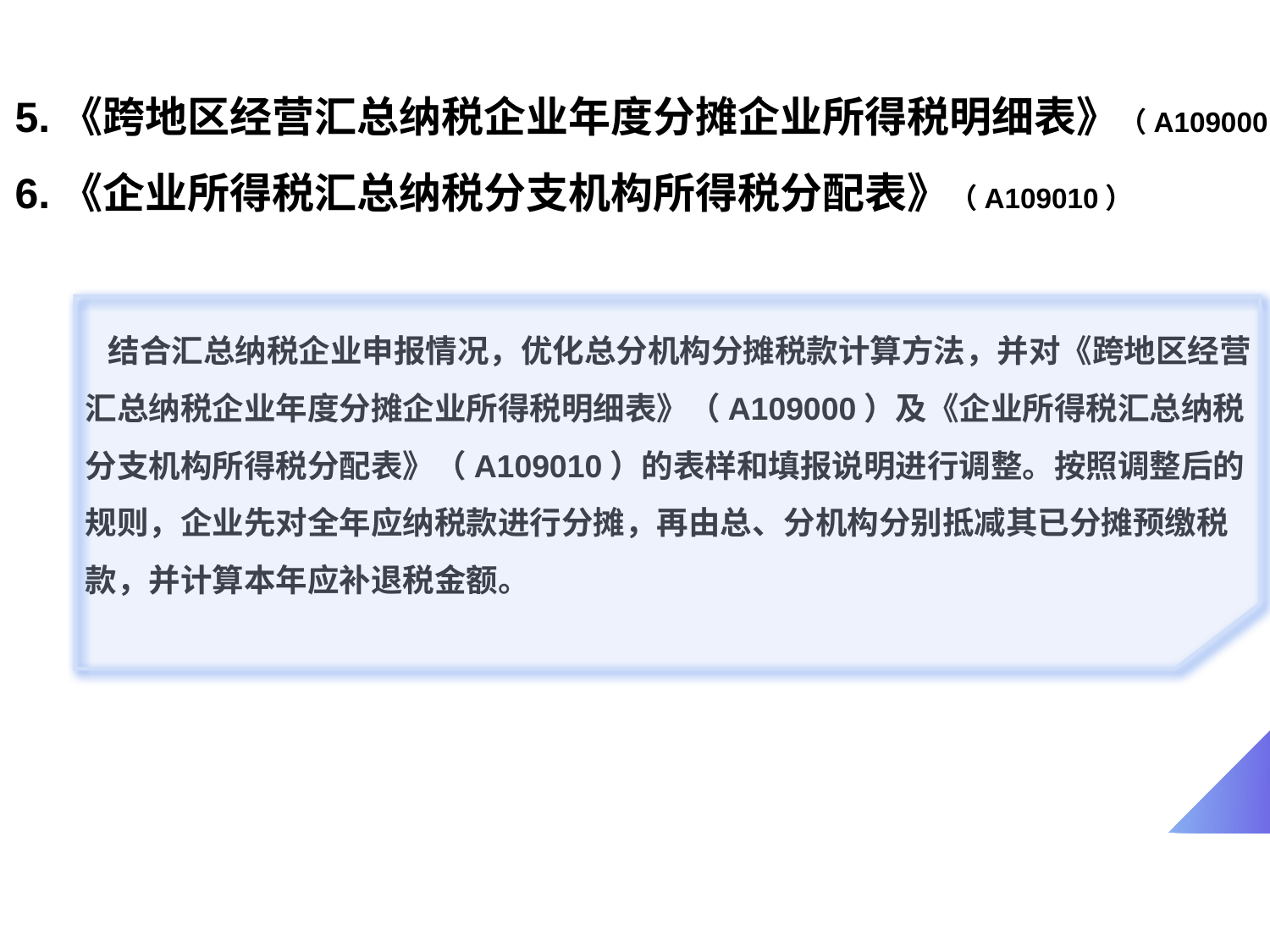

# 5.《跨地区经营汇总纳税企业年度分摊企业所得税明细表》（A109000） 6.《企业所得税汇总纳税分支机构所得税分配表》（A109010）

  结合汇总纳税企业申报情况，优化总分机构分摊税款计算方法，并对《跨地区经营汇总纳税企业年度分摊企业所得税明细表》（A109000）及《企业所得税汇总纳税分支机构所得税分配表》（A109010）的表样和填报说明进行调整。按照调整后的规则，企业先对全年应纳税款进行分摊，再由总、分机构分别抵减其已分摊预缴税款，并计算本年应补退税金额。